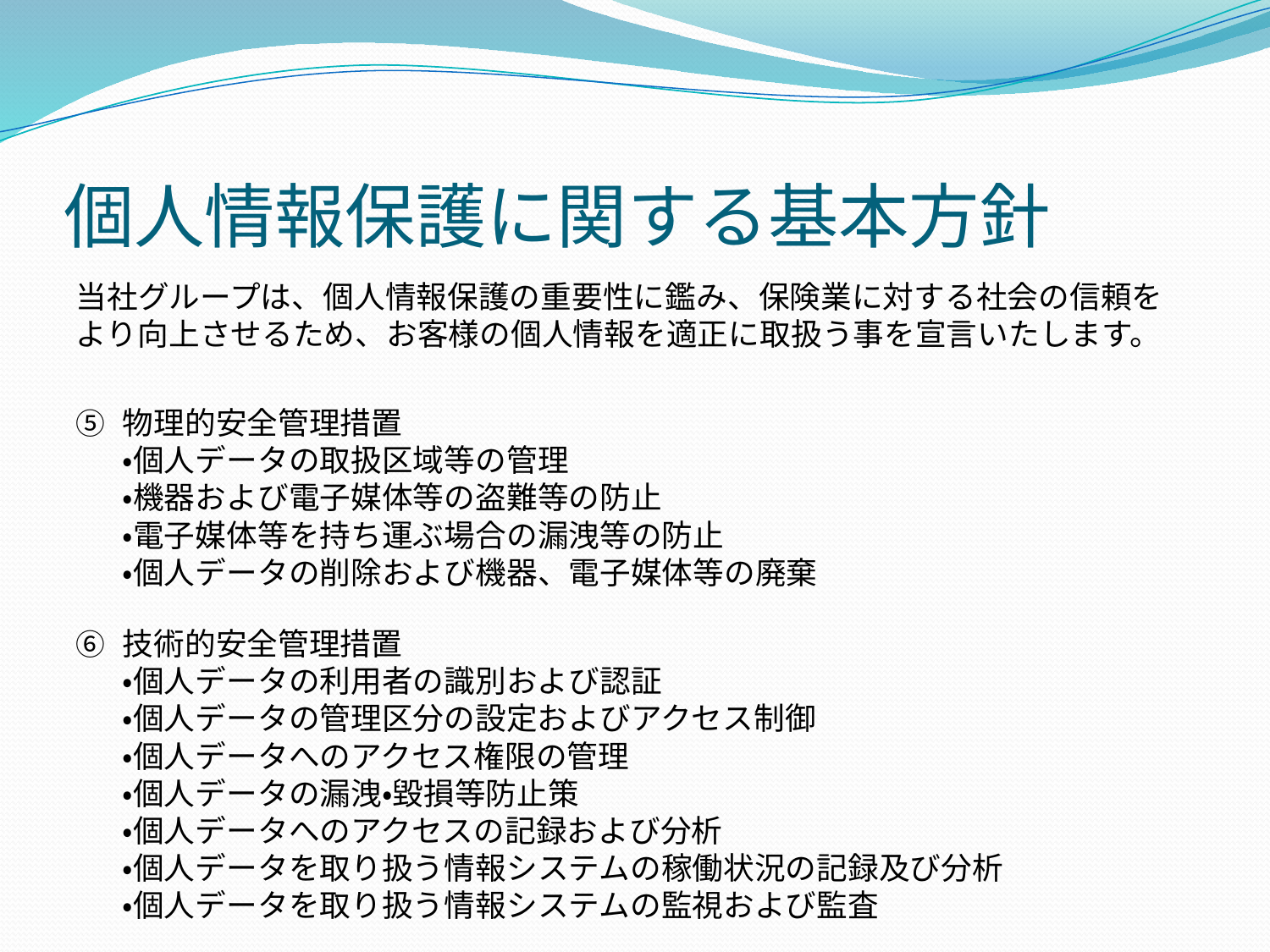

# 個人情報保護に関する基本方針
当社グループは、個人情報保護の重要性に鑑み、保険業に対する社会の信頼を
より向上させるため、お客様の個人情報を適正に取扱う事を宣言いたします。
物理的安全管理措置
・個人データの取扱区域等の管理
・機器および電子媒体等の盗難等の防止
・電子媒体等を持ち運ぶ場合の漏洩等の防止
・個人データの削除および機器、電子媒体等の廃棄
技術的安全管理措置
・個人データの利用者の識別および認証
・個人データの管理区分の設定およびアクセス制御
・個人データへのアクセス権限の管理
・個人データの漏洩・毀損等防止策
・個人データへのアクセスの記録および分析
・個人データを取り扱う情報システムの稼働状況の記録及び分析
・個人データを取り扱う情報システムの監視および監査